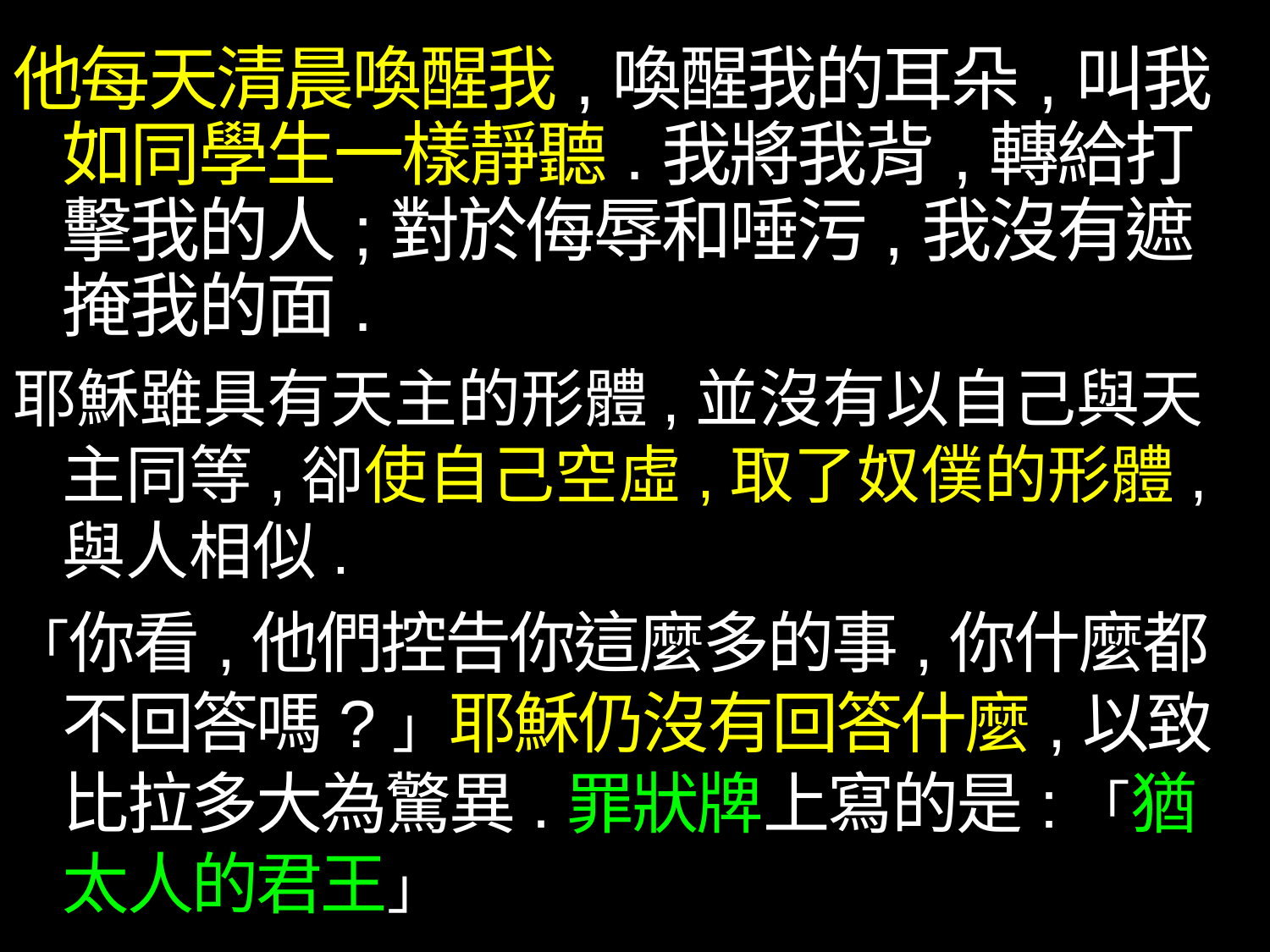

他每天清晨喚醒我,喚醒我的耳朵,叫我如同學生一樣靜聽.我將我背,轉給打擊我的人;對於侮辱和唾污,我沒有遮掩我的面.
耶穌雖具有天主的形體,並沒有以自己與天主同等,卻使自己空虛,取了奴僕的形體,與人相似.
「你看,他們控告你這麼多的事,你什麼都不回答嗎?」耶穌仍沒有回答什麼,以致比拉多大為驚異.罪狀牌上寫的是:「猶太人的君王」